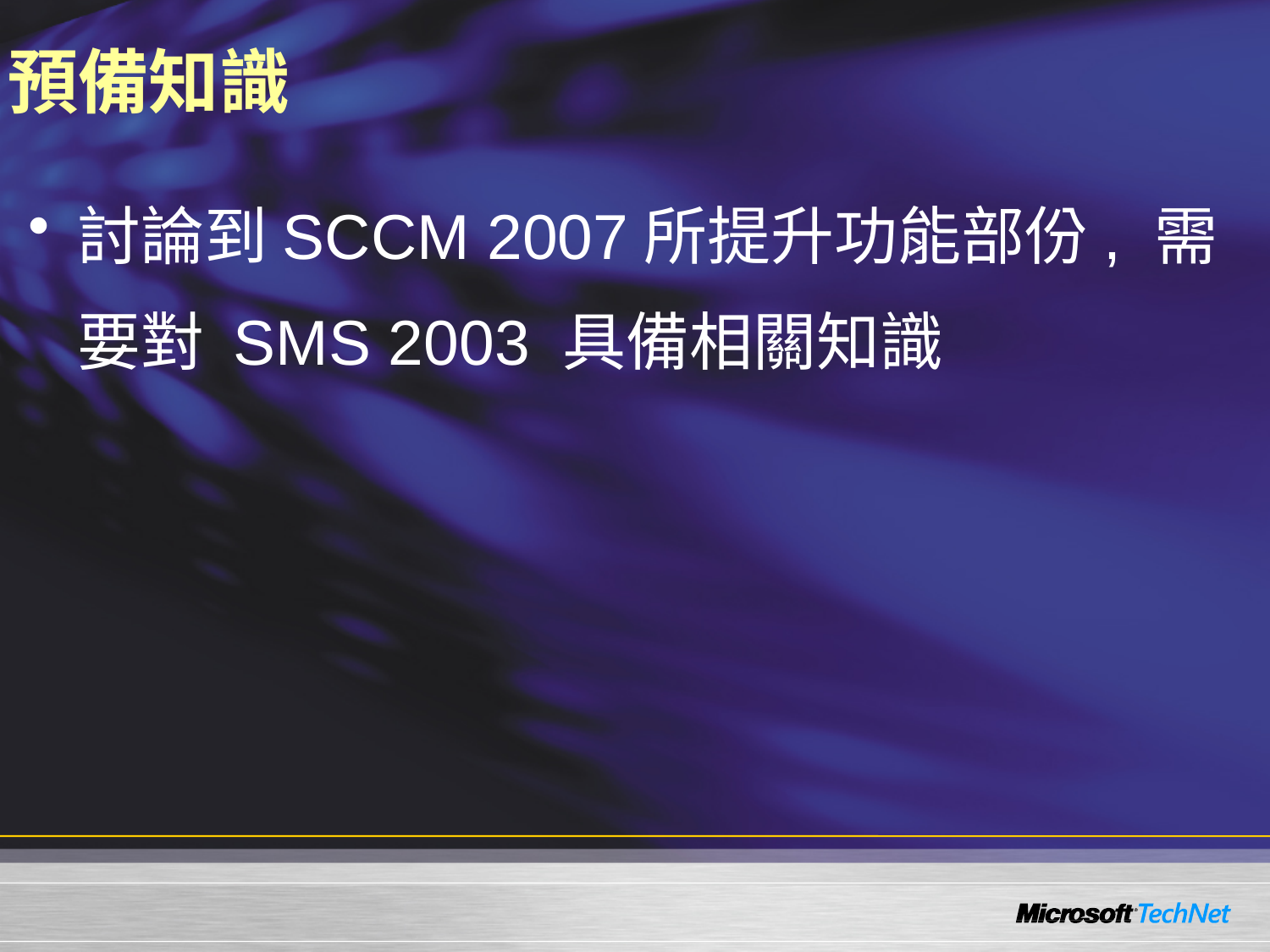

# 預備知識
討論到SCCM 2007所提升功能部份, 需要對 SMS 2003 具備相關知識